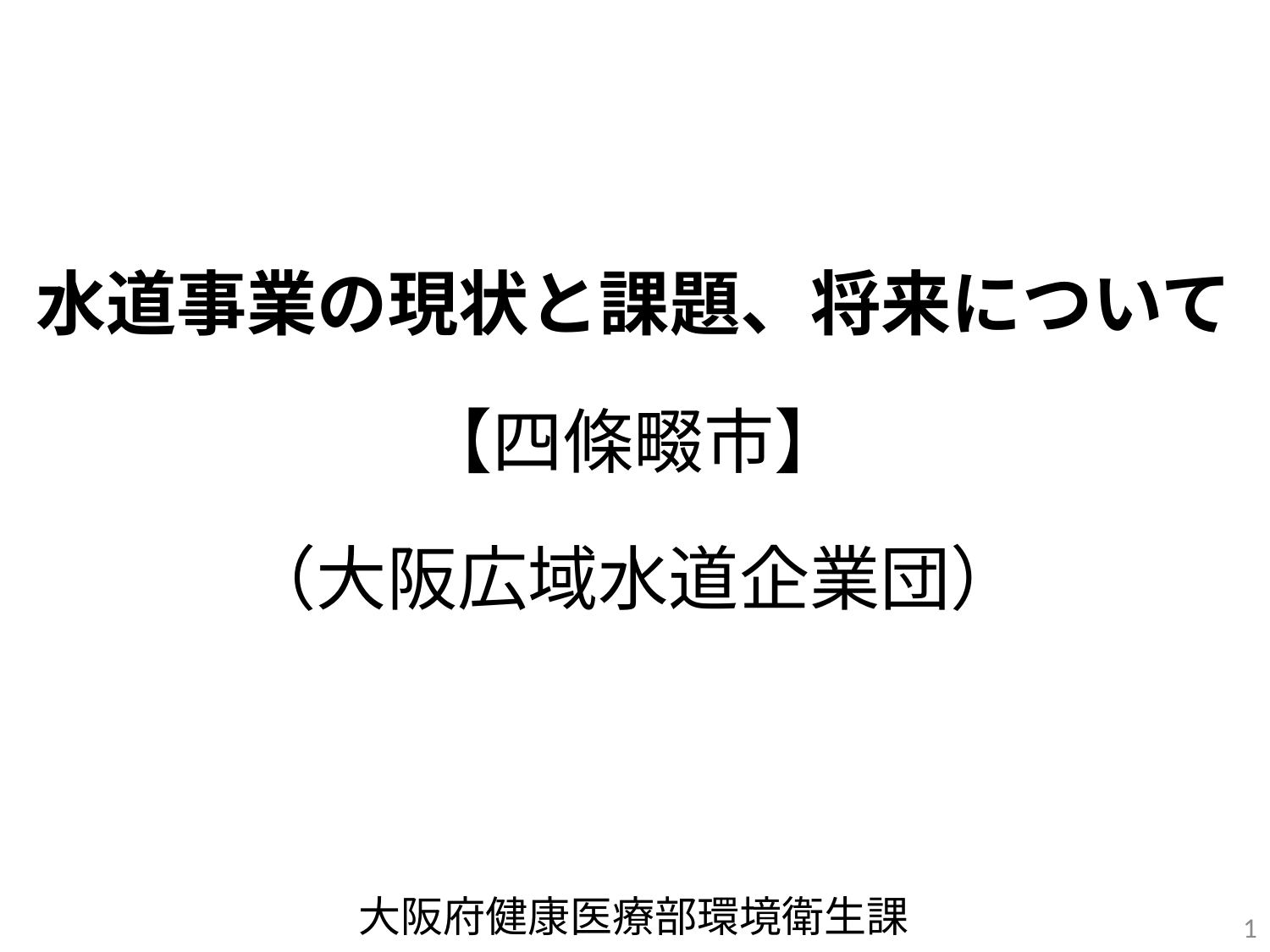

水道事業の現状と課題、将来について
【四條畷市】
（大阪広域水道企業団）

大阪府健康医療部環境衛生課

1